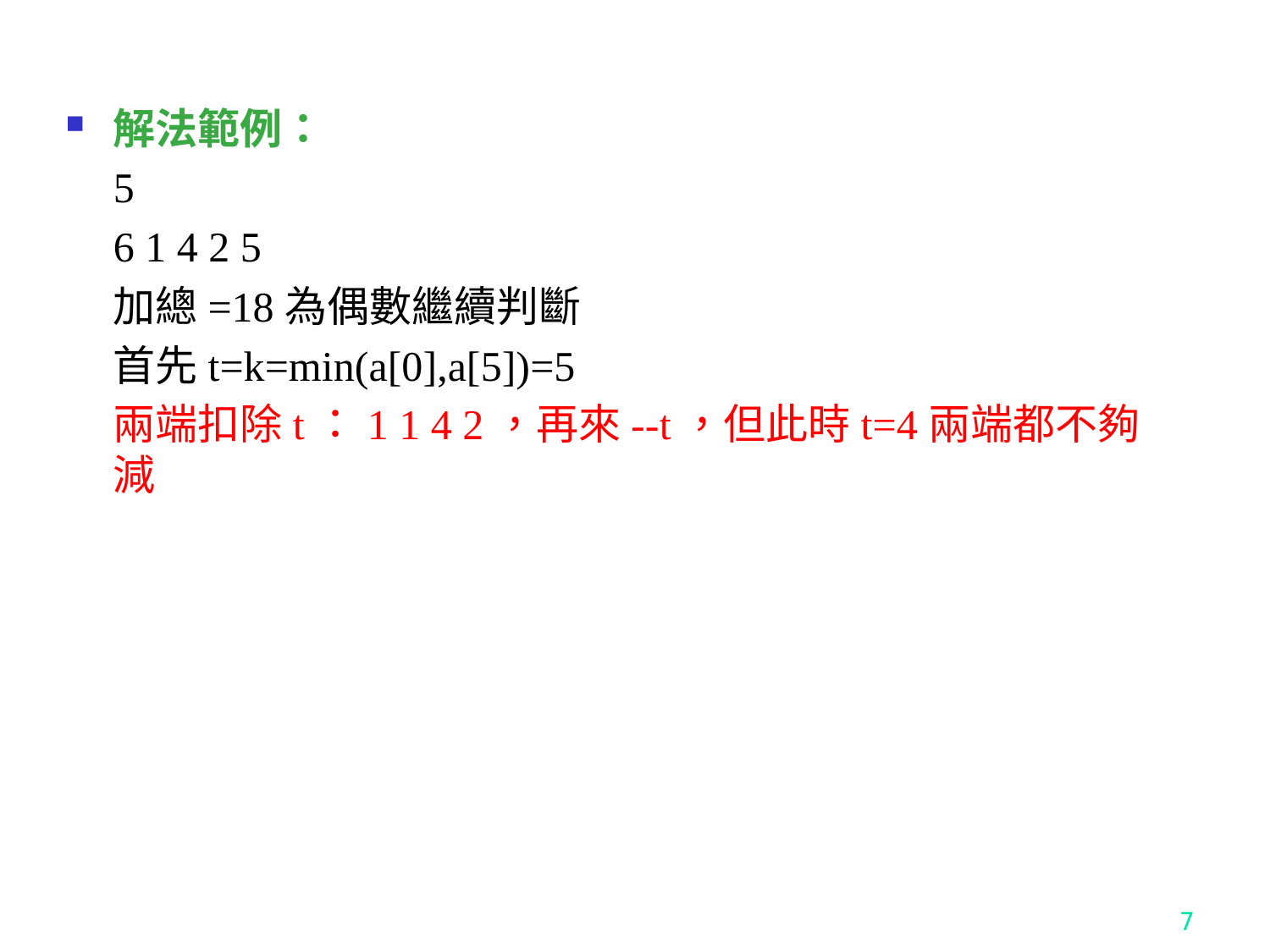

解法範例：
	5
	6 1 4 2 5
	加總=18為偶數繼續判斷
	首先t=k=min(a[0],a[5])=5
	兩端扣除t：1 1 4 2，再來--t，但此時t=4兩端都不夠減

7